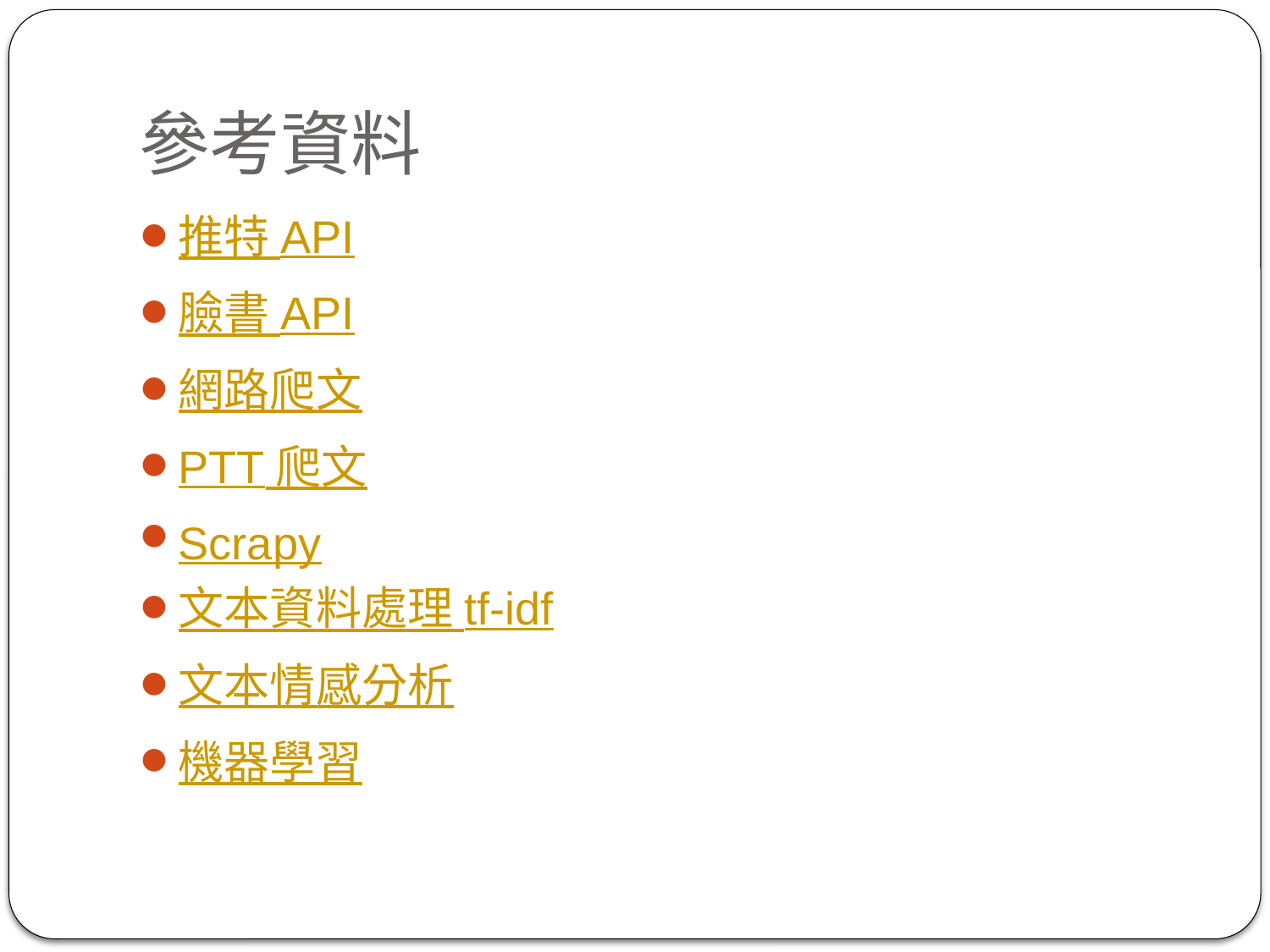

# 參考資料
推特 API
臉書 API
網路爬文
PTT 爬文
Scrapy
文本資料處理 tf-idf
文本情感分析
機器學習